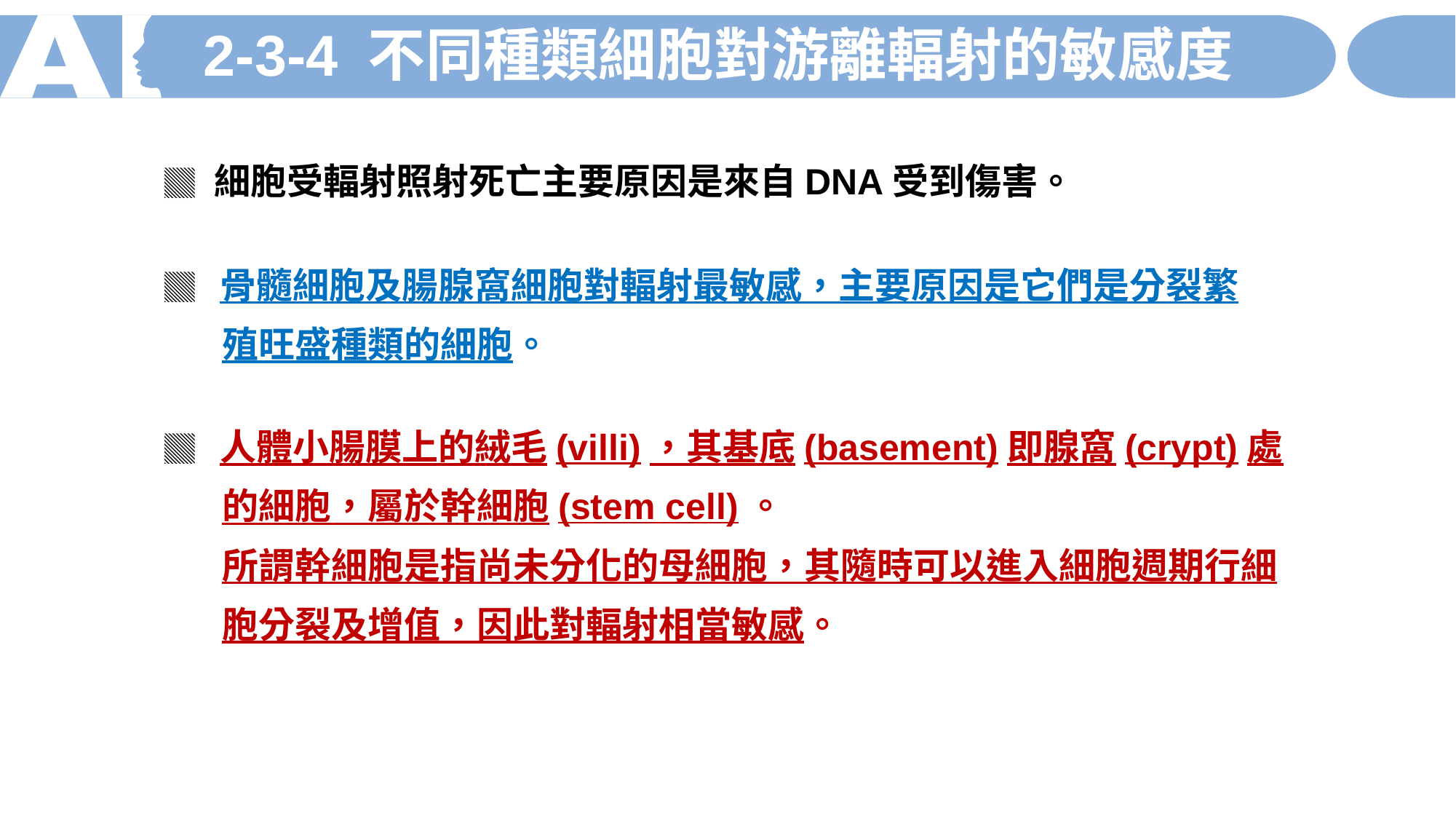

2-3-4 不同種類細胞對游離輻射的敏感度
▓ 細胞受輻射照射死亡主要原因是來自DNA受到傷害。

▓  骨髓細胞及腸腺窩細胞對輻射最敏感，主要原因是它們是分裂繁
      殖旺盛種類的細胞。

▓  人體小腸膜上的絨毛(villi)，其基底(basement)即腺窩(crypt)處
      的細胞，屬於幹細胞(stem cell)。
      所謂幹細胞是指尚未分化的母細胞，其隨時可以進入細胞週期行細
      胞分裂及增值，因此對輻射相當敏感。